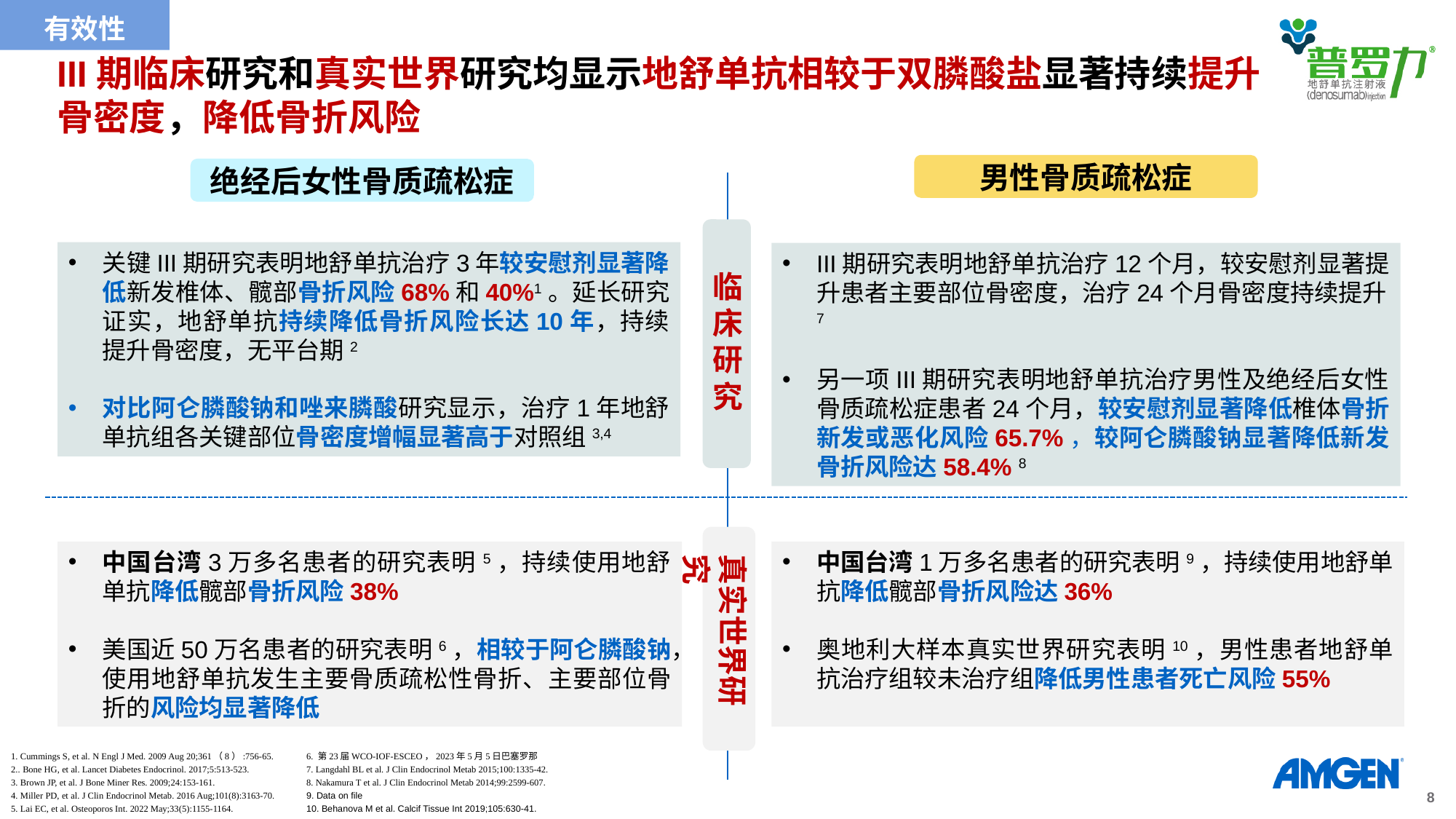

有效性
III期临床研究和真实世界研究均显示地舒单抗相较于双膦酸盐显著持续提升骨密度，降低骨折风险
男性骨质疏松症
绝经后女性骨质疏松症

关键III期研究表明地舒单抗治疗3年较安慰剂显著降低新发椎体、髋部骨折风险68%和40%1。延长研究证实，地舒单抗持续降低骨折风险长达10年，持续提升骨密度，无平台期2

对比阿仑膦酸钠和唑来膦酸研究显示，治疗1年地舒单抗组各关键部位骨密度增幅显著高于对照组3,4
III期研究表明地舒单抗治疗12个月，较安慰剂显著提升患者主要部位骨密度，治疗24个月骨密度持续提升7

另一项III期研究表明地舒单抗治疗男性及绝经后女性骨质疏松症患者24个月，较安慰剂显著降低椎体骨折新发或恶化风险65.7%，较阿仑膦酸钠显著降低新发骨折风险达58.4% 8
临床研究

中国台湾3万多名患者的研究表明5，持续使用地舒单抗降低髋部骨折风险38%

美国近50万名患者的研究表明6，相较于阿仑膦酸钠，使用地舒单抗发生主要骨质疏松性骨折、主要部位骨折的风险均显著降低
中国台湾1万多名患者的研究表明9，持续使用地舒单抗降低髋部骨折风险达36%

奥地利大样本真实世界研究表明10，男性患者地舒单抗治疗组较未治疗组降低男性患者死亡风险55%

真实世界研究
6. 第23届WCO-IOF-ESCEO，2023年5月5日巴塞罗那
7. Langdahl BL et al. J Clin Endocrinol Metab 2015;100:1335-42.
8. Nakamura T et al. J Clin Endocrinol Metab 2014;99:2599-607.
9. Data on file
10. Behanova M et al. Calcif Tissue Int 2019;105:630-41.
1. Cummings S, et al. N Engl J Med. 2009 Aug 20;361（8）:756-65.
2.. Bone HG, et al. Lancet Diabetes Endocrinol. 2017;5:513-523.
3. Brown JP, et al. J Bone Miner Res. 2009;24:153-161.
4. Miller PD, et al. J Clin Endocrinol Metab. 2016 Aug;101(8):3163-70.
5. Lai EC, et al. Osteoporos Int. 2022 May;33(5):1155-1164.